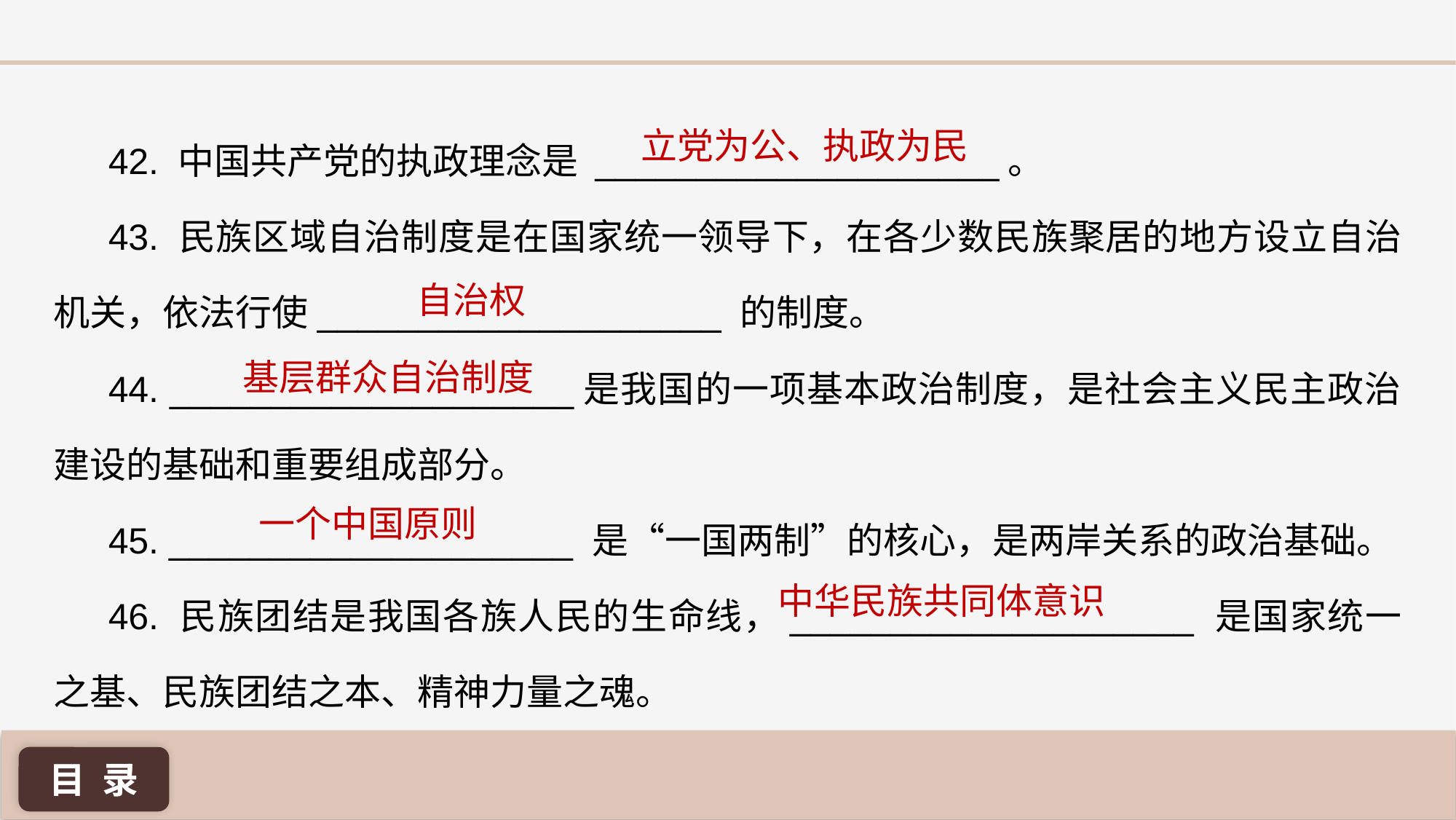

42. 中国共产党的执政理念是 ____________________。
43. 民族区域自治制度是在国家统一领导下，在各少数民族聚居的地方设立自治机关，依法行使____________________ 的制度。
44. ____________________是我国的一项基本政治制度，是社会主义民主政治建设的基础和重要组成部分。
45. ____________________ 是“一国两制”的核心，是两岸关系的政治基础。
46. 民族团结是我国各族人民的生命线，____________________ 是国家统一之基、民族团结之本、精神力量之魂。
立党为公、执政为民
自治权
 基层群众自治制度
 一个中国原则
中华民族共同体意识